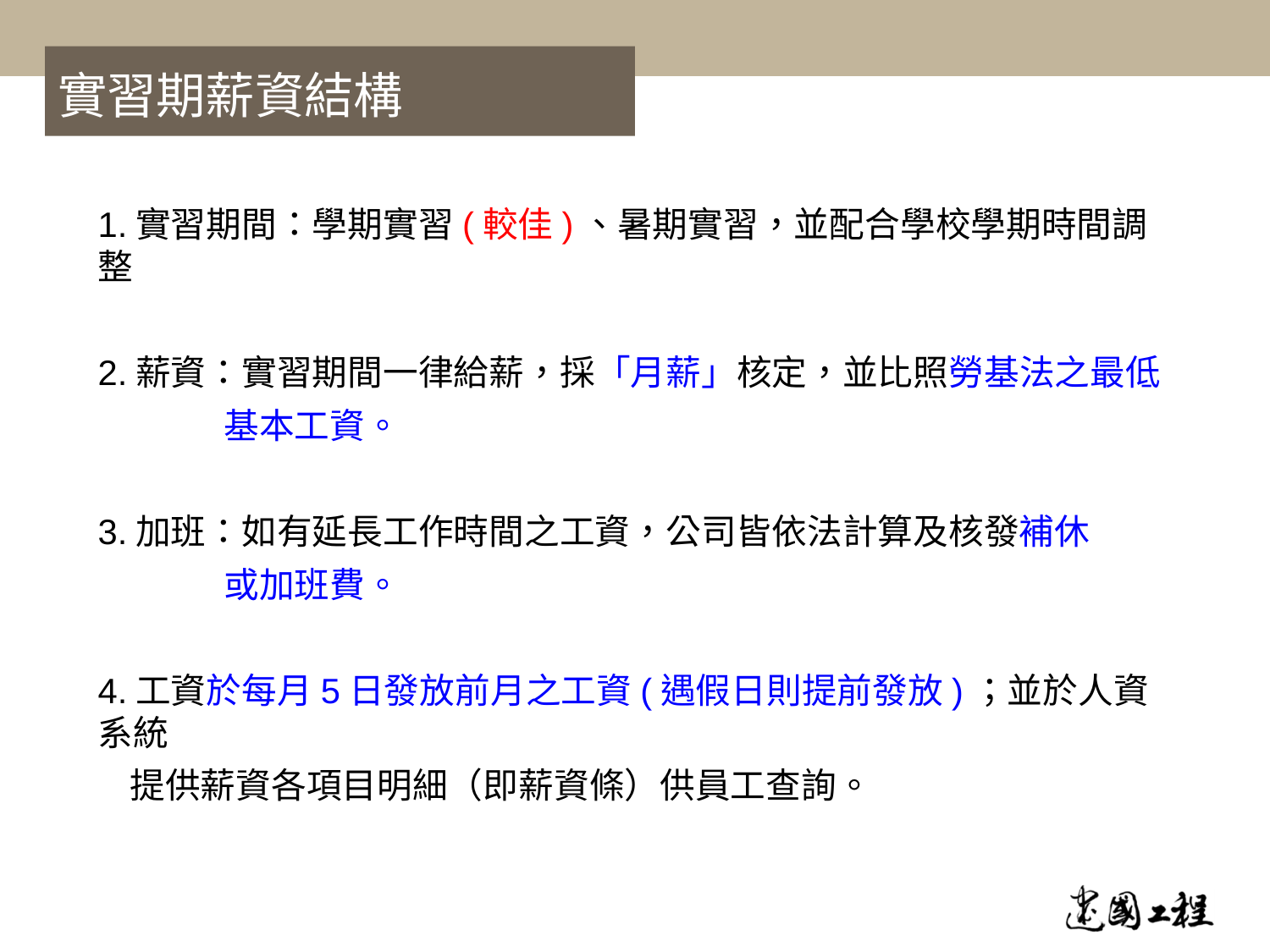

實習期薪資結構
1.實習期間：學期實習(較佳)、暑期實習，並配合學校學期時間調整

2.薪資：實習期間一律給薪，採「月薪」核定，並比照勞基法之最低
               基本工資。

3.加班：如有延長工作時間之工資，公司皆依法計算及核發補休
               或加班費。

4.工資於每月5日發放前月之工資(遇假日則提前發放)；並於人資系統
   提供薪資各項目明細（即薪資條）供員工查詢。